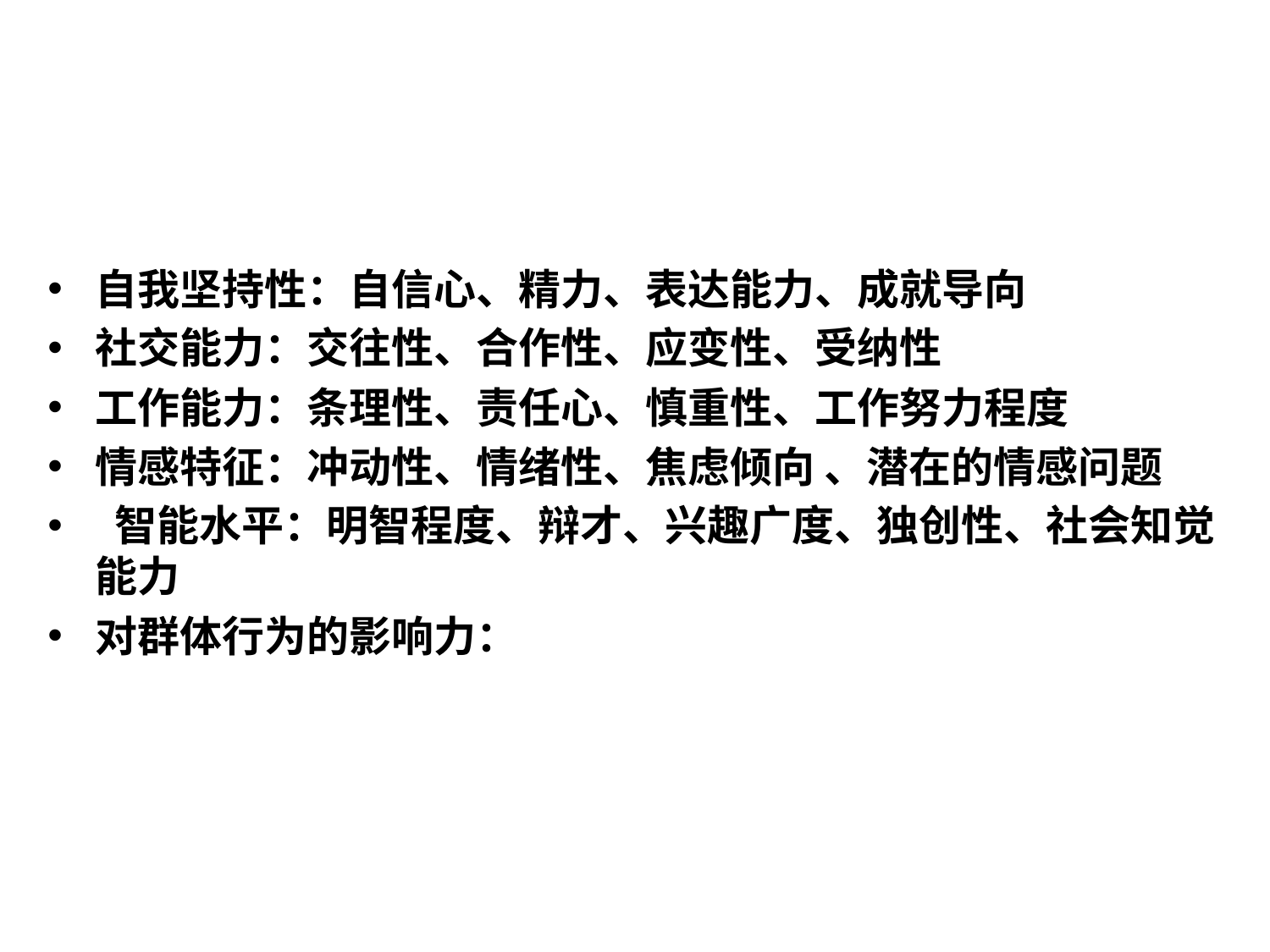

自我坚持性：自信心、精力、表达能力、成就导向
社交能力：交往性、合作性、应变性、受纳性
工作能力：条理性、责任心、慎重性、工作努力程度
情感特征：冲动性、情绪性、焦虑倾向 、潜在的情感问题
 智能水平：明智程度、辩才、兴趣广度、独创性、社会知觉能力
对群体行为的影响力：